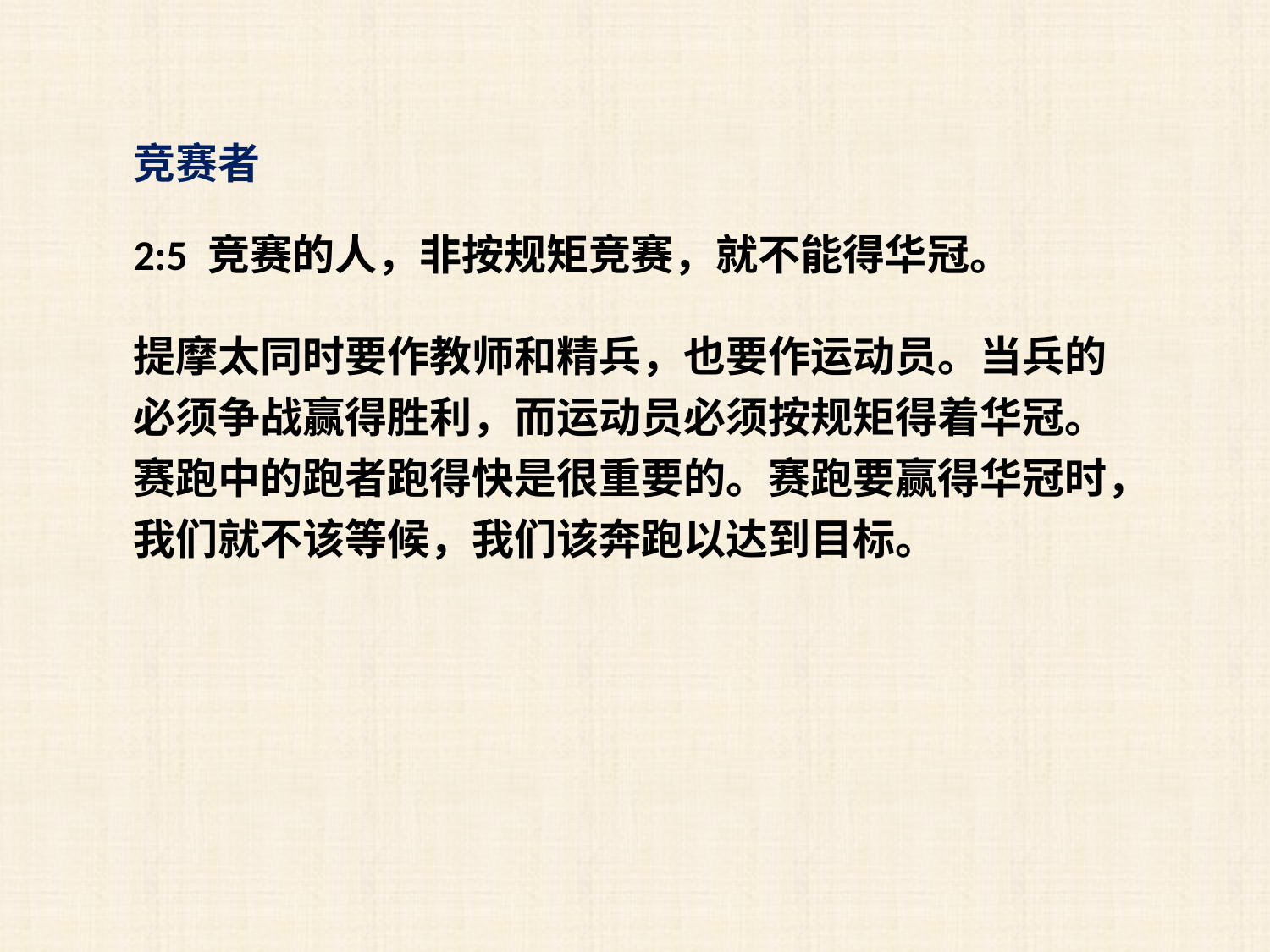

竞赛者
2:5 竞赛的人，非按规矩竞赛，就不能得华冠。
提摩太同时要作教师和精兵，也要作运动员。当兵的必须争战赢得胜利，而运动员必须按规矩得着华冠。
赛跑中的跑者跑得快是很重要的。赛跑要赢得华冠时，我们就不该等候，我们该奔跑以达到目标。